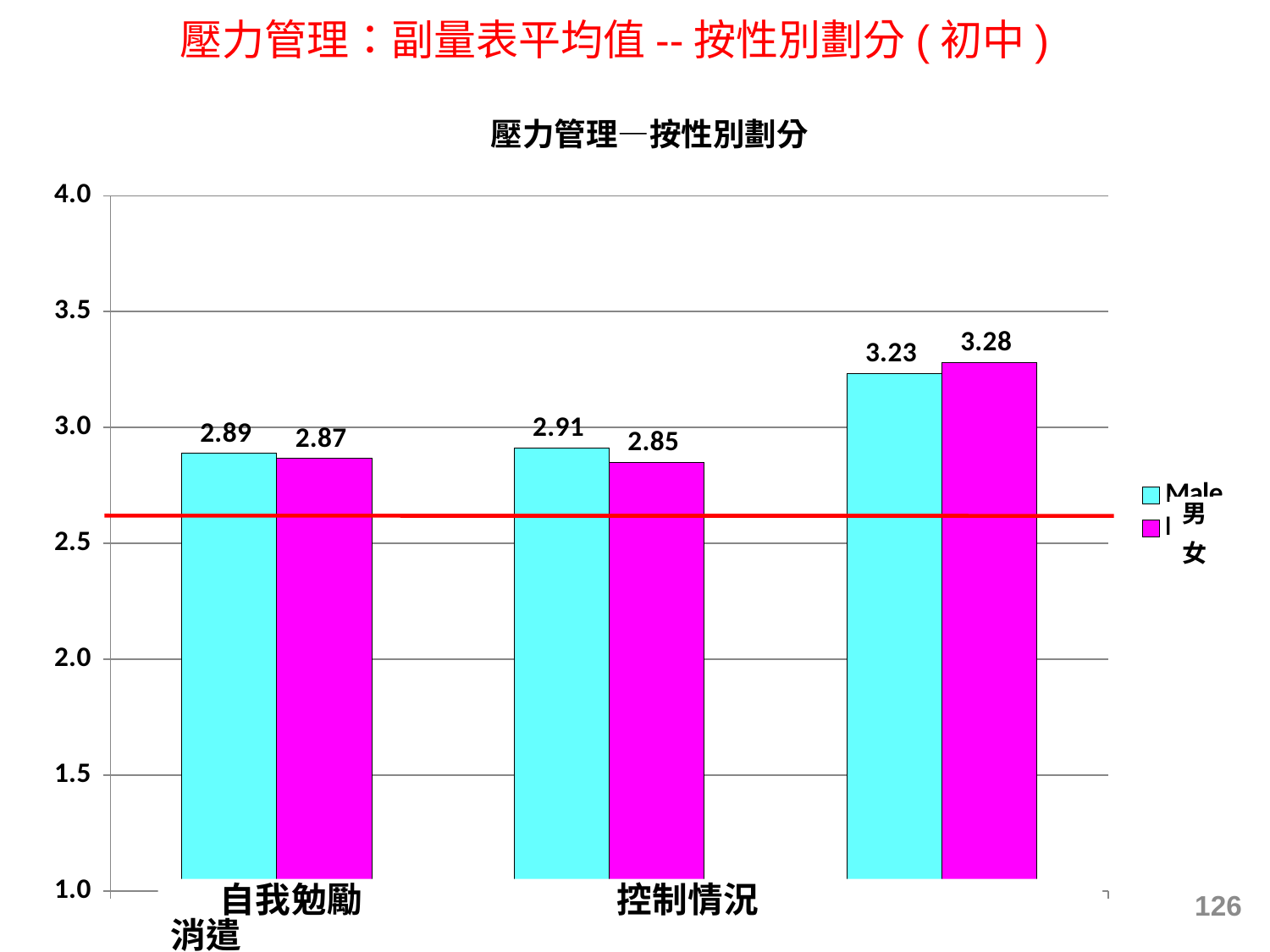

壓力管理：副量表平均值--按性別劃分(初中)

### Chart: 壓力管理—按性別劃分

| Category | Male | Female |
|---|---|---|
| Self Encouragement | 2.887382132788959 | 2.8657583043904267 |
| Situation control | 2.9117109230619587 | 2.849042913105381 |
| Recreation | 3.2338432400932398 | 3.2795707542969335 |
126